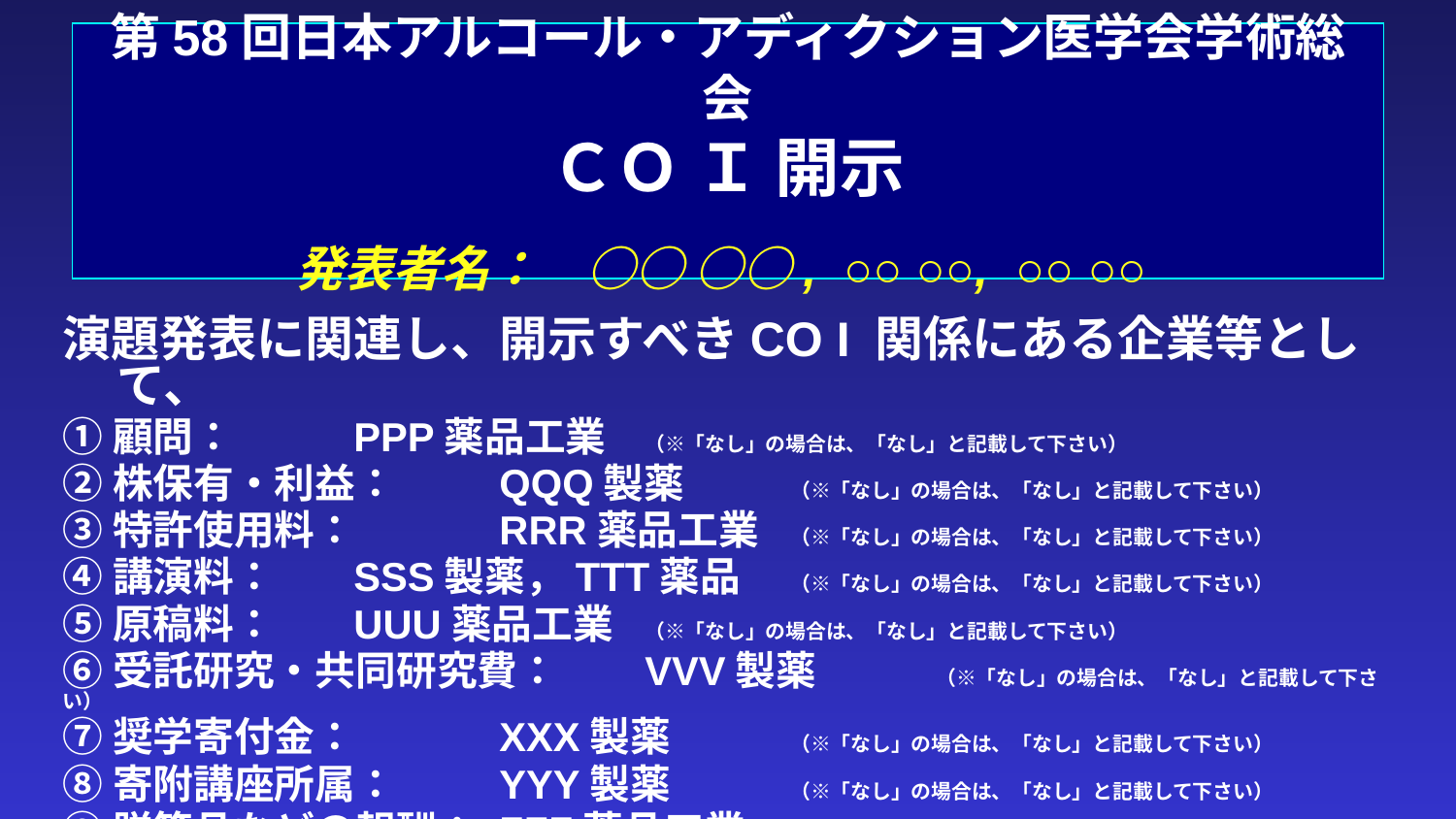

第58回日本アルコール・アディクション医学会学術総会
ＣＯ Ｉ 開示
　
発表者名：　○○ ○○,  ○○ ○○,  ○○ ○○
演題発表に関連し、開示すべきCO I 関係にある企業等として、
①顧問：	PPP薬品工業	（※「なし」の場合は、「なし」と記載して下さい）
②株保有・利益：	QQQ製薬	（※「なし」の場合は、「なし」と記載して下さい）
③特許使用料：	RRR薬品工業	（※「なし」の場合は、「なし」と記載して下さい）
④講演料：	SSS製薬，TTT薬品	（※「なし」の場合は、「なし」と記載して下さい）
⑤原稿料：	UUU薬品工業	（※「なし」の場合は、「なし」と記載して下さい）
⑥受託研究・共同研究費：	VVV製薬	（※「なし」の場合は、「なし」と記載して下さい）
⑦奨学寄付金：	XXX製薬	（※「なし」の場合は、「なし」と記載して下さい）
⑧寄附講座所属：	YYY製薬	（※「なし」の場合は、「なし」と記載して下さい）
⑨贈答品などの報酬：	ZZZ薬品工業	（※「なし」の場合は、「なし」と記載して下さい）